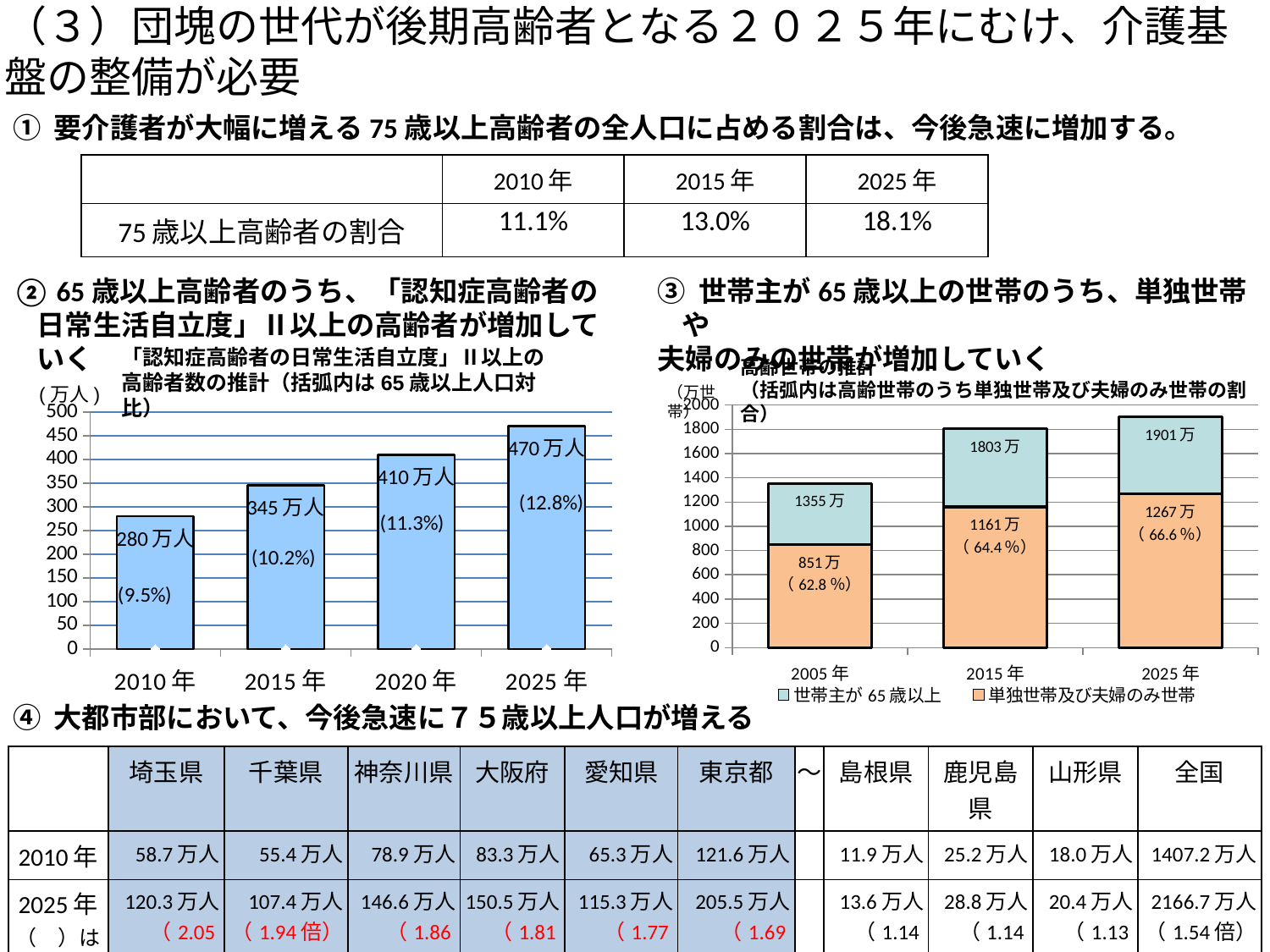

# （３）団塊の世代が後期高齢者となる２０２５年にむけ、介護基盤の整備が必要
① 要介護者が大幅に増える75歳以上高齢者の全人口に占める割合は、今後急速に増加する。
|  | 2010年 | 2015年 | 2025年 |
| --- | --- | --- | --- |
| 75歳以上高齢者の割合 | 11.1% | 13.0% | 18.1% |
③ 世帯主が65歳以上の世帯のうち、単独世帯や
夫婦のみの世帯が増加していく
② 65歳以上高齢者のうち、「認知症高齢者の日常生活自立度」Ⅱ以上の高齢者が増加していく
「認知症高齢者の日常生活自立度」Ⅱ以上の高齢者数の推計（括弧内は65歳以上人口対比）
高齢世帯の推計
（括弧内は高齢世帯のうち単独世帯及び夫婦のみ世帯の割合）
（万世帯）

### Chart

| Category |  |  |
|---|---|---|
| 2010年 | 280.0 | 0.09500000000000004 |
| 2015年 | 345.0 | 0.10199999999999998 |
| 2020年 | 410.0 | 0.113 |
| 2025年 | 470.0 | 0.128 |
(万人)

### Chart

| Category | 世帯主が65歳以上 | 単独世帯及び夫婦のみ世帯 |
|---|---|---|
| 2005年 | 1355.0 | 851.0 |
| 2015年 | 1803.0 | 1161.0 |
| 2025年 | 1901.0 | 1267.0 |
④ 大都市部において、今後急速に７５歳以上人口が増える
|  | 埼玉県 | 千葉県 | 神奈川県 | 大阪府 | 愛知県 | 東京都 | ～ | 島根県 | 鹿児島県 | 山形県 | 全国 |
| --- | --- | --- | --- | --- | --- | --- | --- | --- | --- | --- | --- |
| 2010年 | 58.7万人 | 55.4万人 | 78.9万人 | 83.3万人 | 65.3万人 | 121.6万人 |  | 11.9万人 | 25.2万人 | 18.0万人 | 1407.2万人 |
| 2025年 （　）は倍率 | 120.3万人 （2.05倍） | 107.4万人 （1.94倍） | 146.6万人 （1.86倍） | 150.5万人 （1.81倍） | 115.3万人 （1.77倍） | 205.5万人 （1.69倍） |  | 13.6万人 （1.14倍） | 28.8万人 （1.14倍） | 20.4万人 （1.13倍） | 2166.7万人 （1.54倍） |